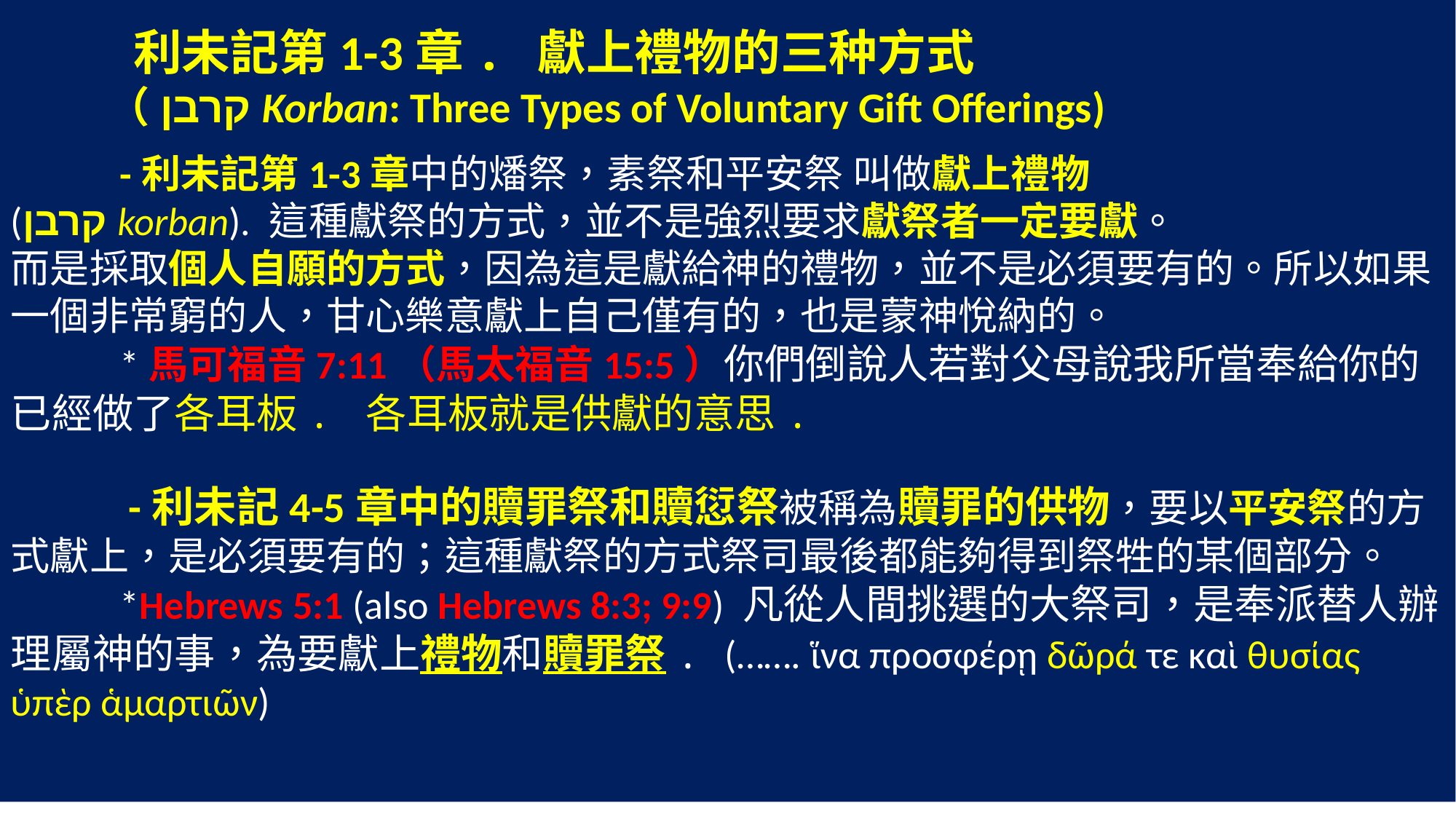

利未記第1-3章.  獻上禮物的三种方式
         （קרבן Korban: Three Types of Voluntary Gift Offerings)

	-利未記第1-3章中的燔祭，素祭和平安祭 叫做獻上禮物
(קרבן korban). 這種獻祭的方式，並不是強烈要求獻祭者一定要獻。
而是採取個人自願的方式，因為這是獻給神的禮物，並不是必須要有的。所以如果一個非常窮的人，甘心樂意獻上自己僅有的，也是蒙神悅納的。
	*馬可福音7:11（馬太福音15:5）你們倒說人若對父母說我所當奉給你的已經做了各耳板. 各耳板就是供獻的意思.

	 -利未記4-5章中的贖罪祭和贖愆祭被稱為贖罪的供物，要以平安祭的方式獻上，是必須要有的；這種獻祭的方式祭司最後都能夠得到祭牲的某個部分。
     	*Hebrews 5:1 (also Hebrews 8:3; 9:9) 凡從人間挑選的大祭司，是奉派替人辦理屬神的事，為要獻上禮物和贖罪祭. (……. ἵνα προσφέρῃ δῶρά τε καὶ θυσίας ὑπὲρ ἁμαρτιῶν)